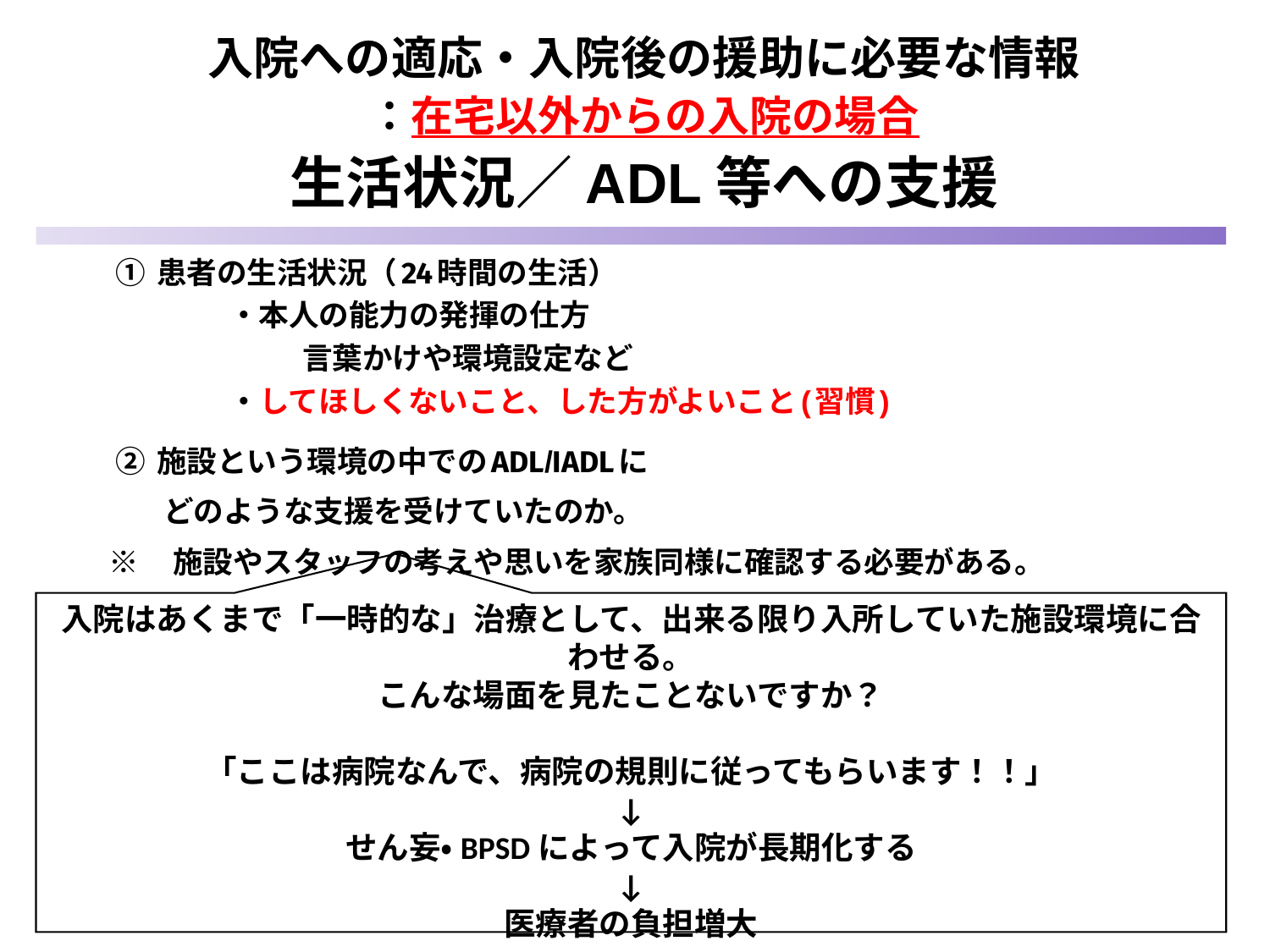

入院への適応・入院後の援助に必要な情報
：在宅以外からの入院の場合
生活状況／ADL等への支援

 ① 患者の生活状況（24時間の生活）
　　　　・本人の能力の発揮の仕方
　　　　　  　言葉かけや環境設定など
　　　　・してほしくないこと、した方がよいこと(習慣)
 ② 施設という環境の中でのADL/IADLに
   　どのような支援を受けていたのか。
※　施設やスタッフの考えや思いを家族同様に確認する必要がある。
入院はあくまで「一時的な」治療として、出来る限り入所していた施設環境に合わせる。
こんな場面を見たことないですか？

「ここは病院なんで、病院の規則に従ってもらいます！！」
↓
せん妄・BPSDによって入院が長期化する
↓
医療者の負担増大